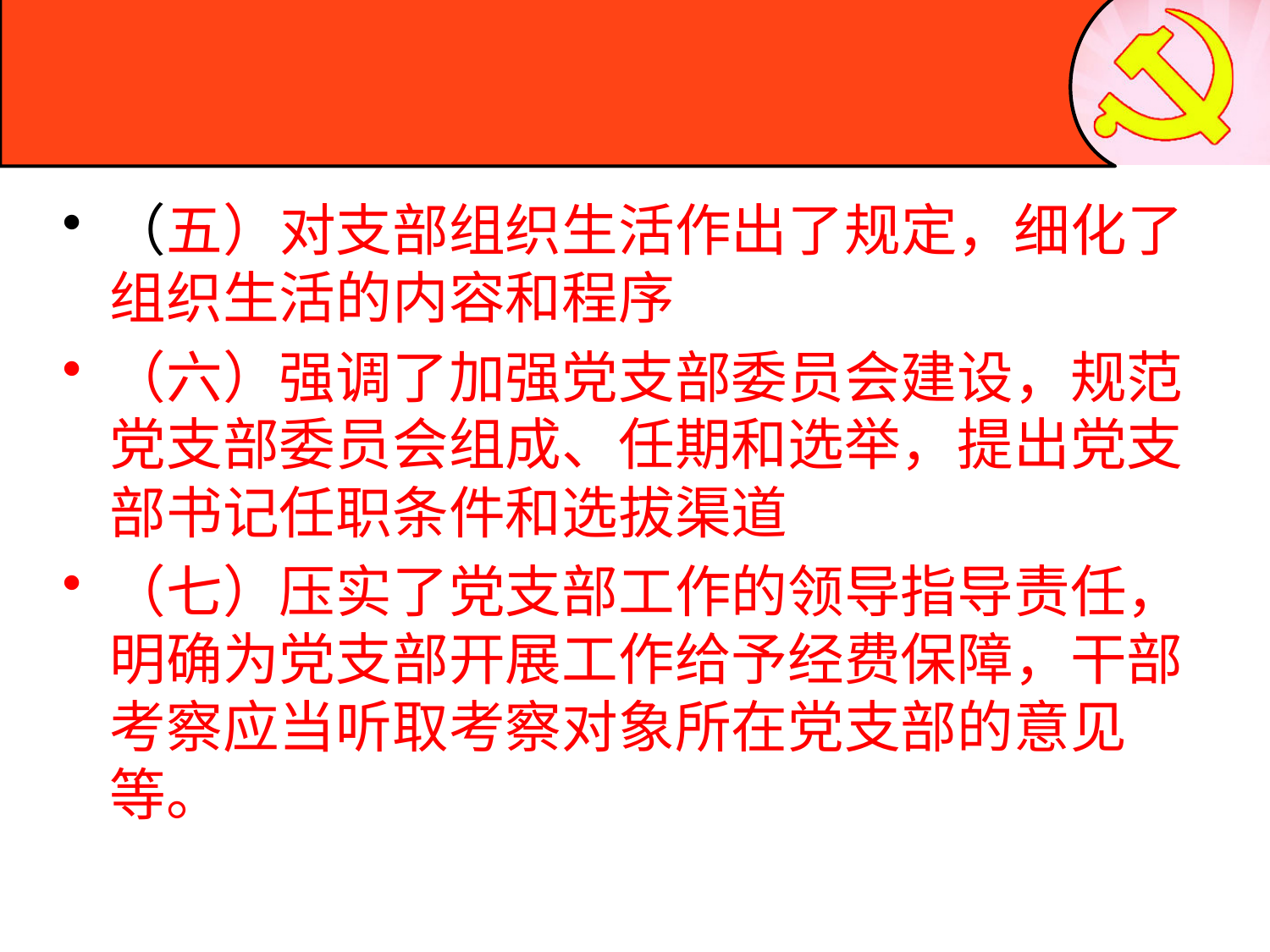

#
（五）对支部组织生活作出了规定，细化了组织生活的内容和程序
（六）强调了加强党支部委员会建设，规范党支部委员会组成、任期和选举，提出党支部书记任职条件和选拔渠道
（七）压实了党支部工作的领导指导责任，明确为党支部开展工作给予经费保障，干部考察应当听取考察对象所在党支部的意见等。